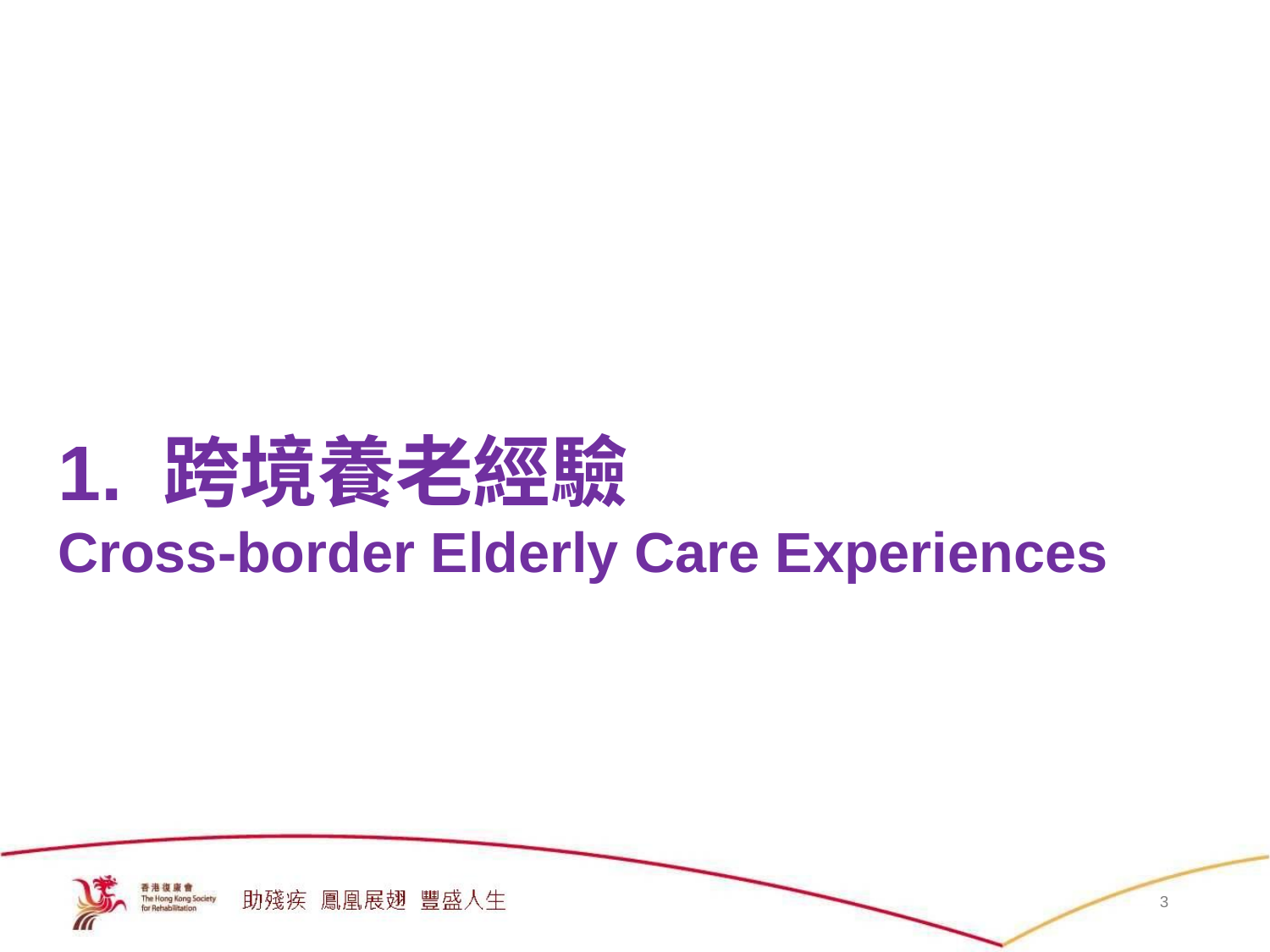

# 1. 跨境養老經驗 Cross-border Elderly Care Experiences
3